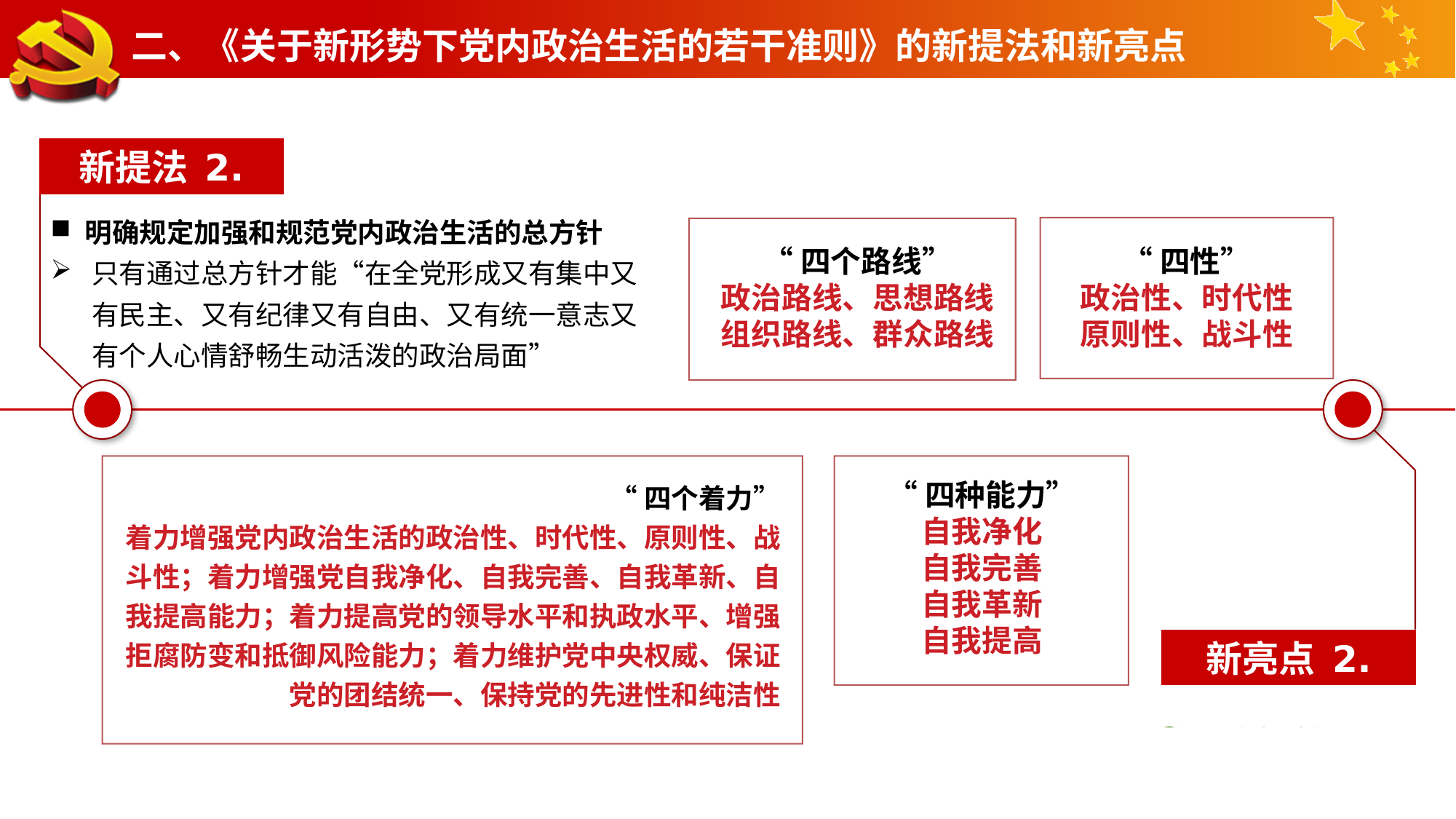

二、《关于新形势下党内政治生活的若干准则》的新提法和新亮点
新提法 2.

明确规定加强和规范党内政治生活的总方针
只有通过总方针才能“在全党形成又有集中又有民主、又有纪律又有自由、又有统一意志又有个人心情舒畅生动活泼的政治局面”

“四个路线”
政治路线、思想路线
组织路线、群众路线
“四性”
政治性、时代性
原则性、战斗性

“四个着力”
着力增强党内政治生活的政治性、时代性、原则性、战斗性；着力增强党自我净化、自我完善、自我革新、自我提高能力；着力提高党的领导水平和执政水平、增强拒腐防变和抵御风险能力；着力维护党中央权威、保证党的团结统一、保持党的先进性和纯洁性
“四种能力”
自我净化
自我完善
自我革新
自我提高
新亮点 2.